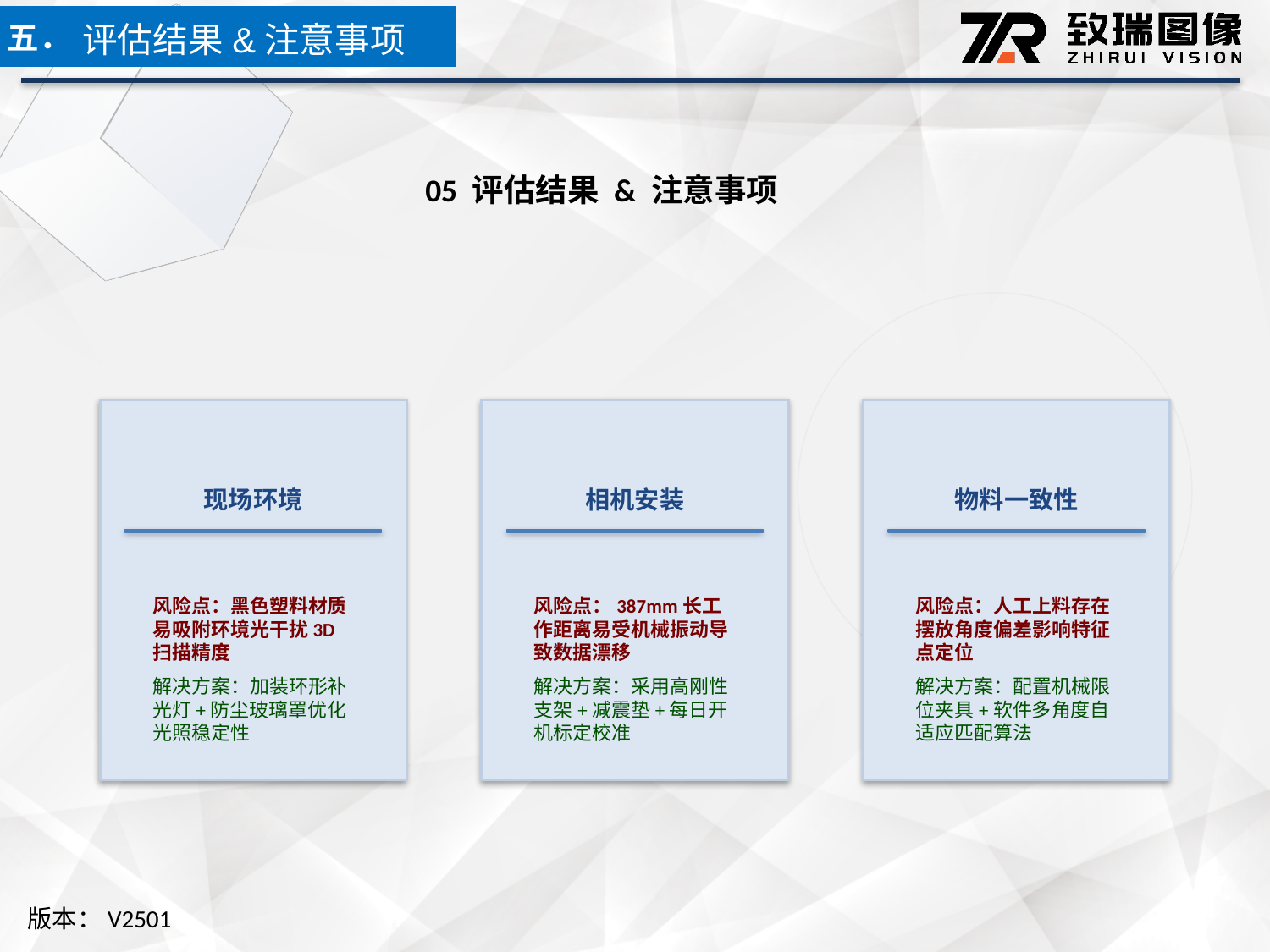

五．
评估结果&注意事项

05 评估结果 & 注意事项

现场环境

相机安装

物料一致性

风险点：黑色塑料材质易吸附环境光干扰3D扫描精度
解决方案：加装环形补光灯+防尘玻璃罩优化光照稳定性

风险点：387mm长工作距离易受机械振动导致数据漂移
解决方案：采用高刚性支架+减震垫+每日开机标定校准

风险点：人工上料存在摆放角度偏差影响特征点定位
解决方案：配置机械限位夹具+软件多角度自适应匹配算法